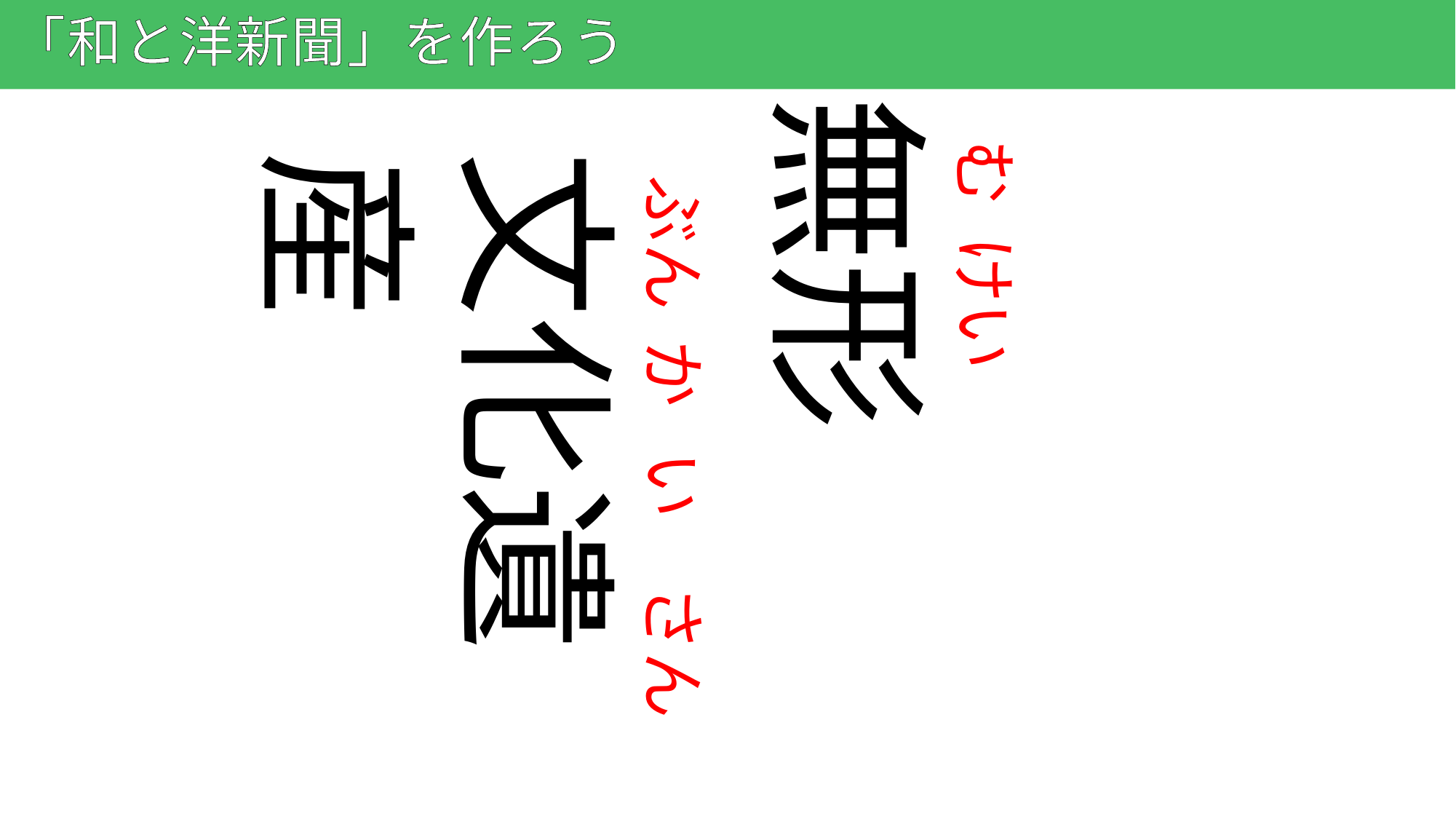

# 「和と洋新聞」を作ろう
10
無形
む  けい
文化遺産
ぶん  か   い　さん